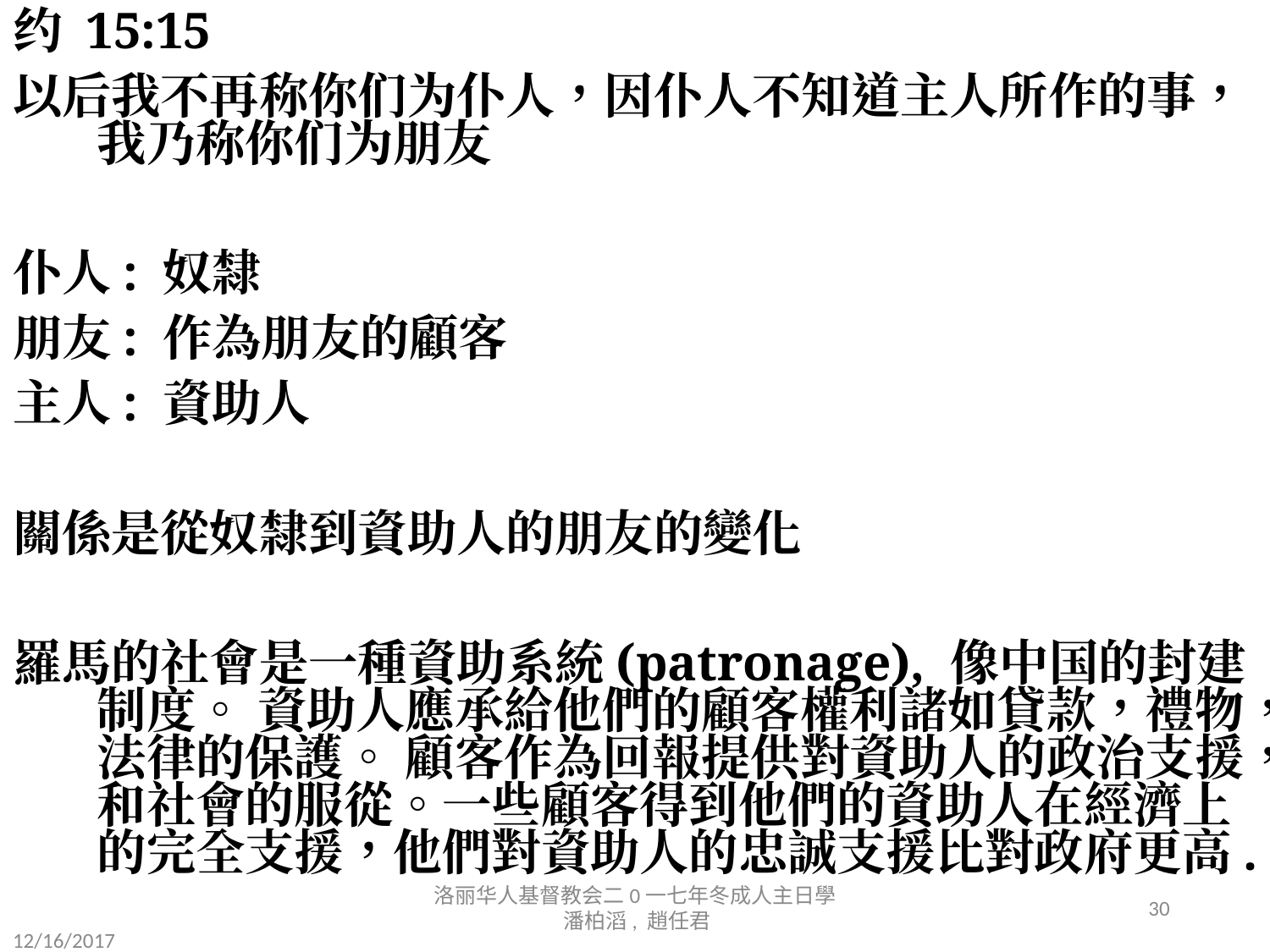

约 15:15
以后我不再称你们为仆人，因仆人不知道主人所作的事，我乃称你们为朋友

仆人: 奴隸
朋友: 作為朋友的顧客
主人: 資助人

關係是從奴隸到資助人的朋友的變化

羅馬的社會是一種資助系統(patronage), 像中国的封建制度。 資助人應承給他們的顧客權利諸如貸款，禮物，法律的保護。 顧客作為回報提供對資助人的政治支援，和社會的服從。一些顧客得到他們的資助人在經濟上的完全支援，他們對資助人的忠誠支援比對政府更高.
洛丽华人基督教会二0一七年冬成人主日學   潘柏滔, 趙任君
30
12/16/2017